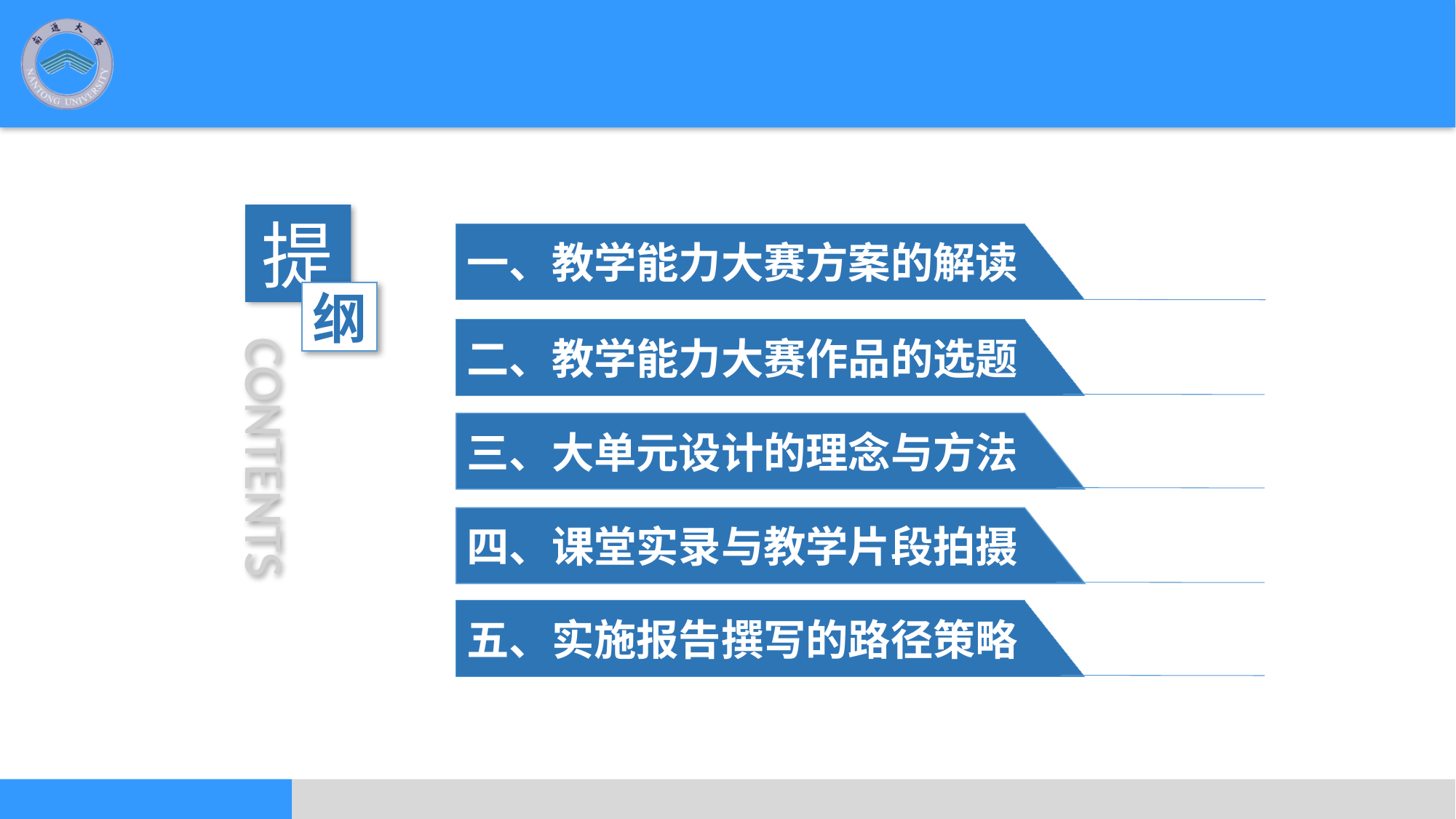

提
一、教学能力大赛方案的解读
纲
二、教学能力大赛作品的选题
三、大单元设计的理念与方法
四、课堂实录与教学片段拍摄
五、实施报告撰写的路径策略
CONTENTS